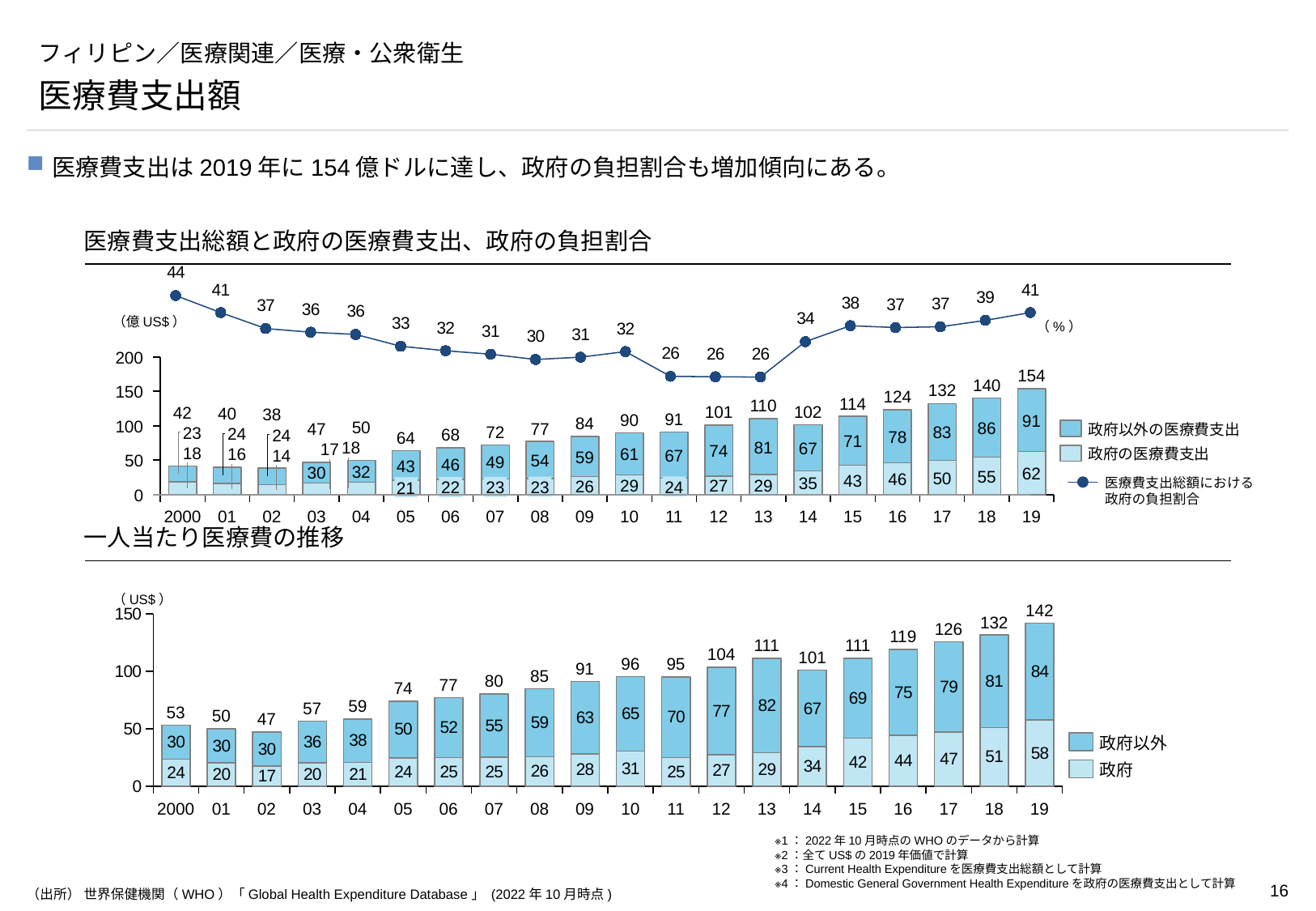

# フィリピン／医療関連／医療・公衆衛生
医療費支出額
医療費支出は2019年に154億ドルに達し、政府の負担割合も増加傾向にある。
医療費支出総額と政府の医療費支出、政府の負担割合

### Chart

| Category |  |
|---|---|
（億US$）
（%）

### Chart

| Category |  |  |
|---|---|---|
200
154
140
132
150
124
114
110
102
101
42
40
38
91
90
91
84
100
50
86
77
47
政府以外の医療費支出

72
83
23
24
68
24
78
64
71
81
18
67
17
74
18
16
61
14
政府の医療費支出
67

59
54
50
49
46
43
32
30
62
55
50
46
43
35
医療費支出総額における
政府の負担割合
29
29
27
26
24
23
23
22

21
0
2000
01
02
03
04
05
06
07
08
09
10
11
12
13
14
15
16
17
18
19
一人当たり医療費の推移
（US$）
142

### Chart

| Category |  |  |
|---|---|---|
132
126
119
111
111
104
101
96
95
91
85
80
77
74
59
57
53
50
47
政府以外

政府

2000
01
02
03
04
05
06
07
08
09
10
11
12
13
14
15
16
17
18
19
※1：2022年10月時点のWHOのデータから計算
※2：全てUS$の2019年価値で計算
※3：Current Health Expenditureを医療費支出総額として計算
※4：Domestic General Government Health Expenditureを政府の医療費支出として計算
（出所） 世界保健機関（WHO）「Global Health Expenditure Database」 (2022年10月時点)